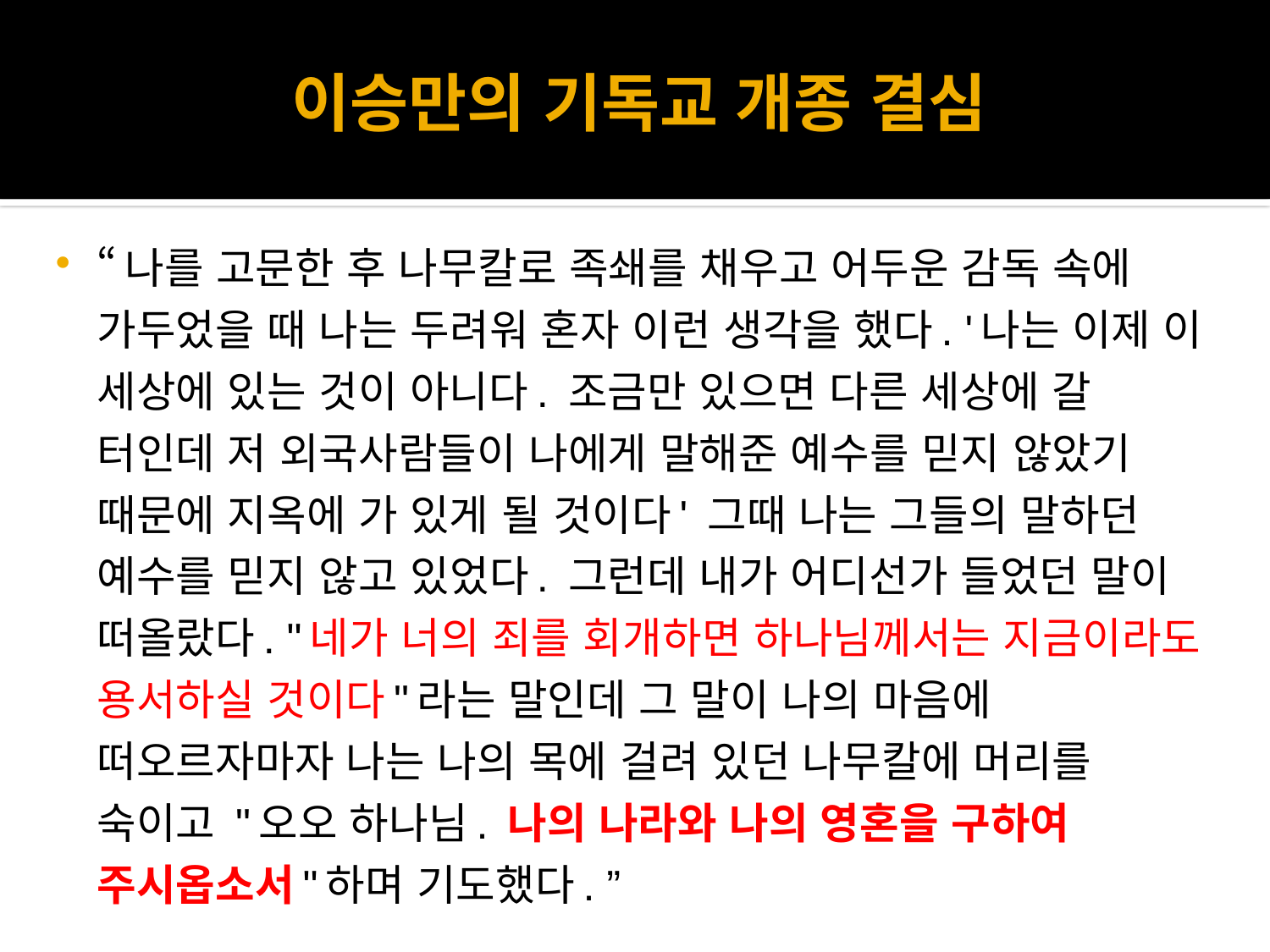

# 이승만의 기독교 개종 결심
“나를 고문한 후 나무칼로 족쇄를 채우고 어두운 감독 속에 가두었을 때 나는 두려워 혼자 이런 생각을 했다. '나는 이제 이 세상에 있는 것이 아니다. 조금만 있으면 다른 세상에 갈 터인데 저 외국사람들이 나에게 말해준 예수를 믿지 않았기 때문에 지옥에 가 있게 될 것이다' 그때 나는 그들의 말하던 예수를 믿지 않고 있었다. 그런데 내가 어디선가 들었던 말이 떠올랐다. "네가 너의 죄를 회개하면 하나님께서는 지금이라도 용서하실 것이다"라는 말인데 그 말이 나의 마음에 떠오르자마자 나는 나의 목에 걸려 있던 나무칼에 머리를 숙이고 "오오 하나님. 나의 나라와 나의 영혼을 구하여 주시옵소서"하며 기도했다. ”